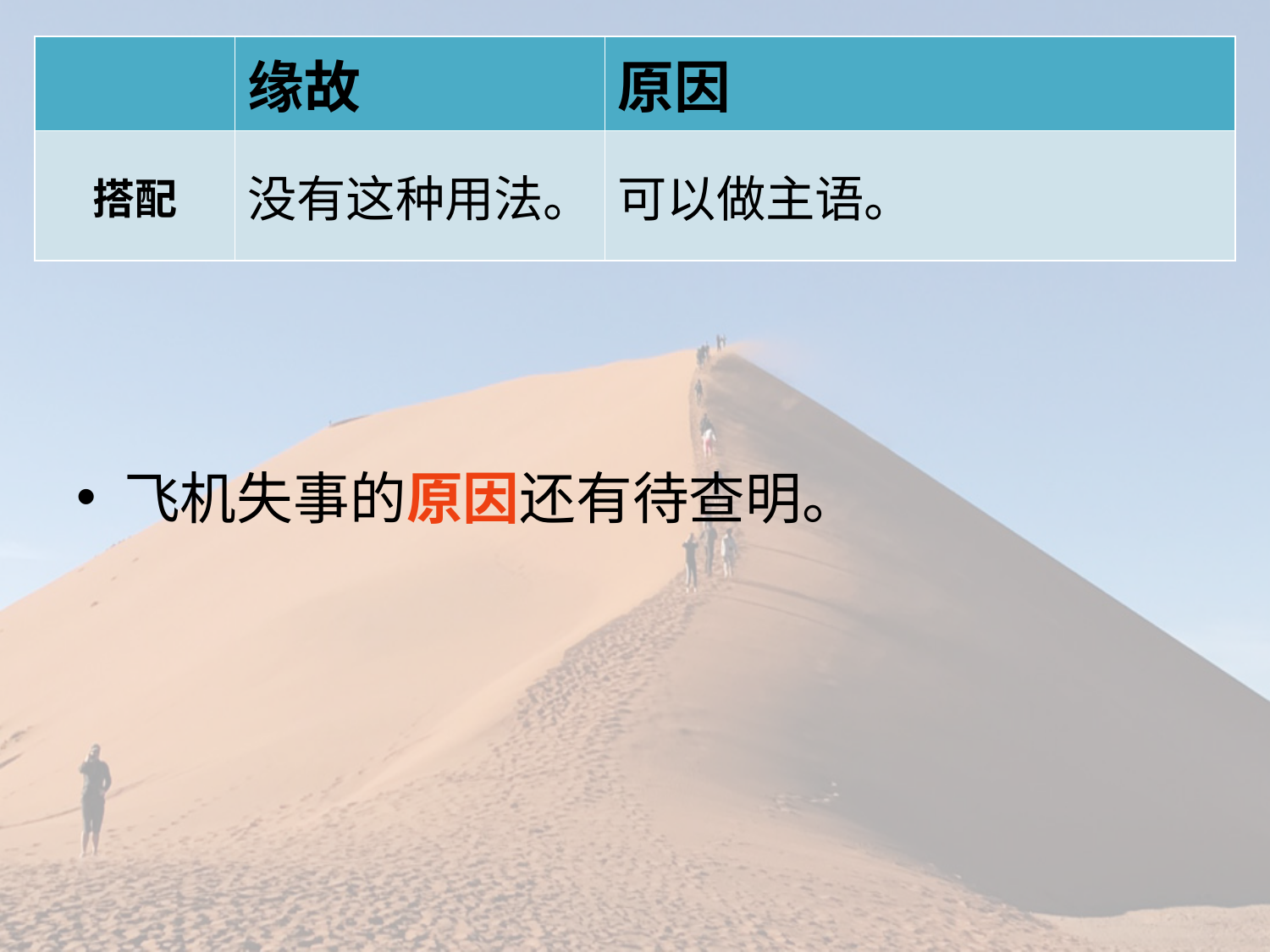

|  | 缘故 | 原因 |
| --- | --- | --- |
| 搭配 | 没有这种用法。 | 可以做主语。 |
飞机失事的原因还有待查明。